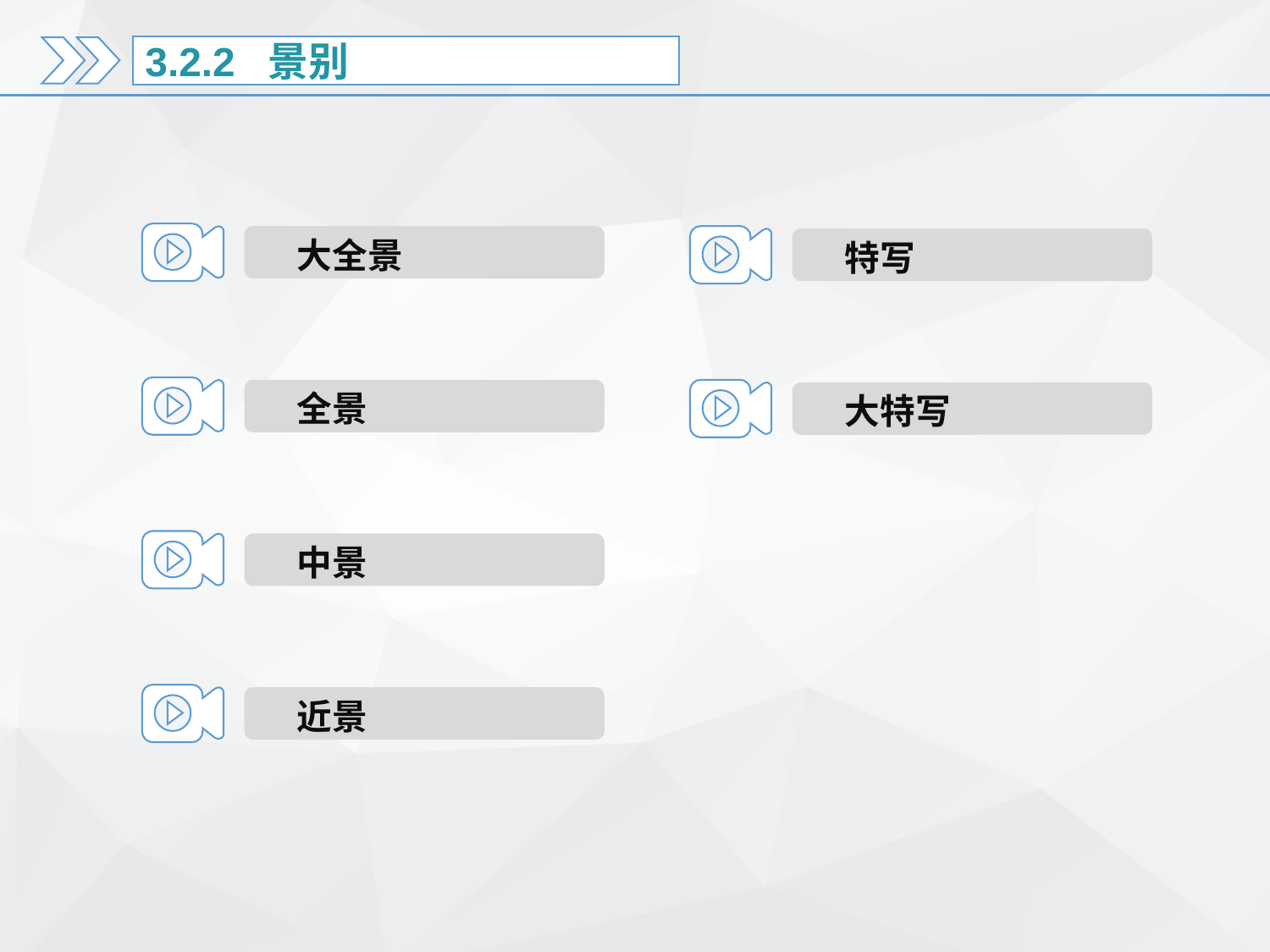

3.2.2  景别

大全景

特写

全景

大特写

中景

近景